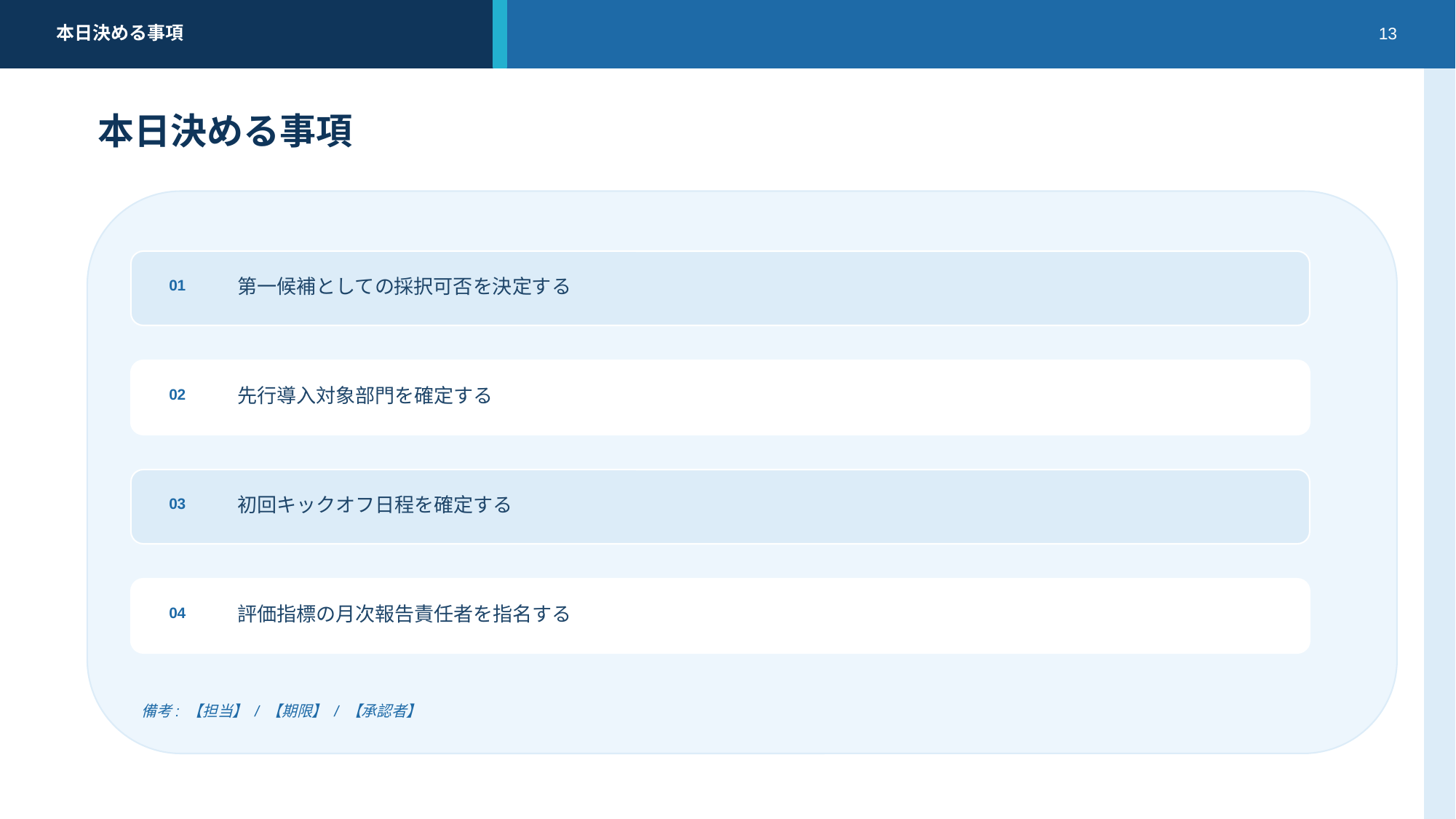

本日決める事項
13

本日決める事項

第一候補としての採択可否を決定する
01

先行導入対象部門を確定する
02

初回キックオフ日程を確定する
03

評価指標の月次報告責任者を指名する
04
備考: 【担当】 / 【期限】 / 【承認者】